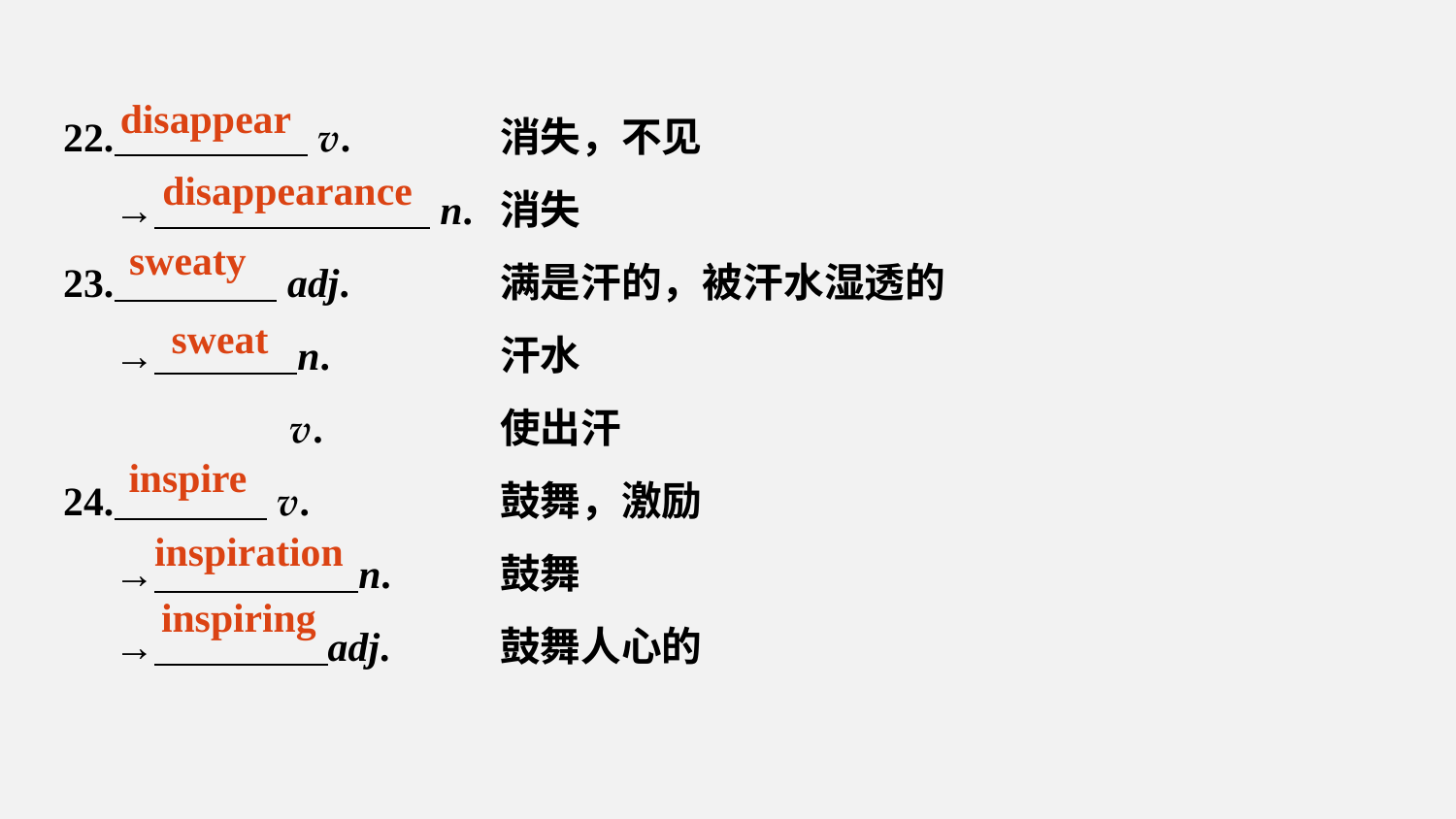

22.                    v.		消失，不见
     →                            n.	消失
23.                 adj.		满是汗的，被汗水湿透的
     →              n.		汗水
	        v.		使出汗
24.                v.		鼓舞，激励
     →                    n.	鼓舞
     →                 adj.	鼓舞人心的
disappear
disappearance
sweaty
sweat
inspire
inspiration
inspiring